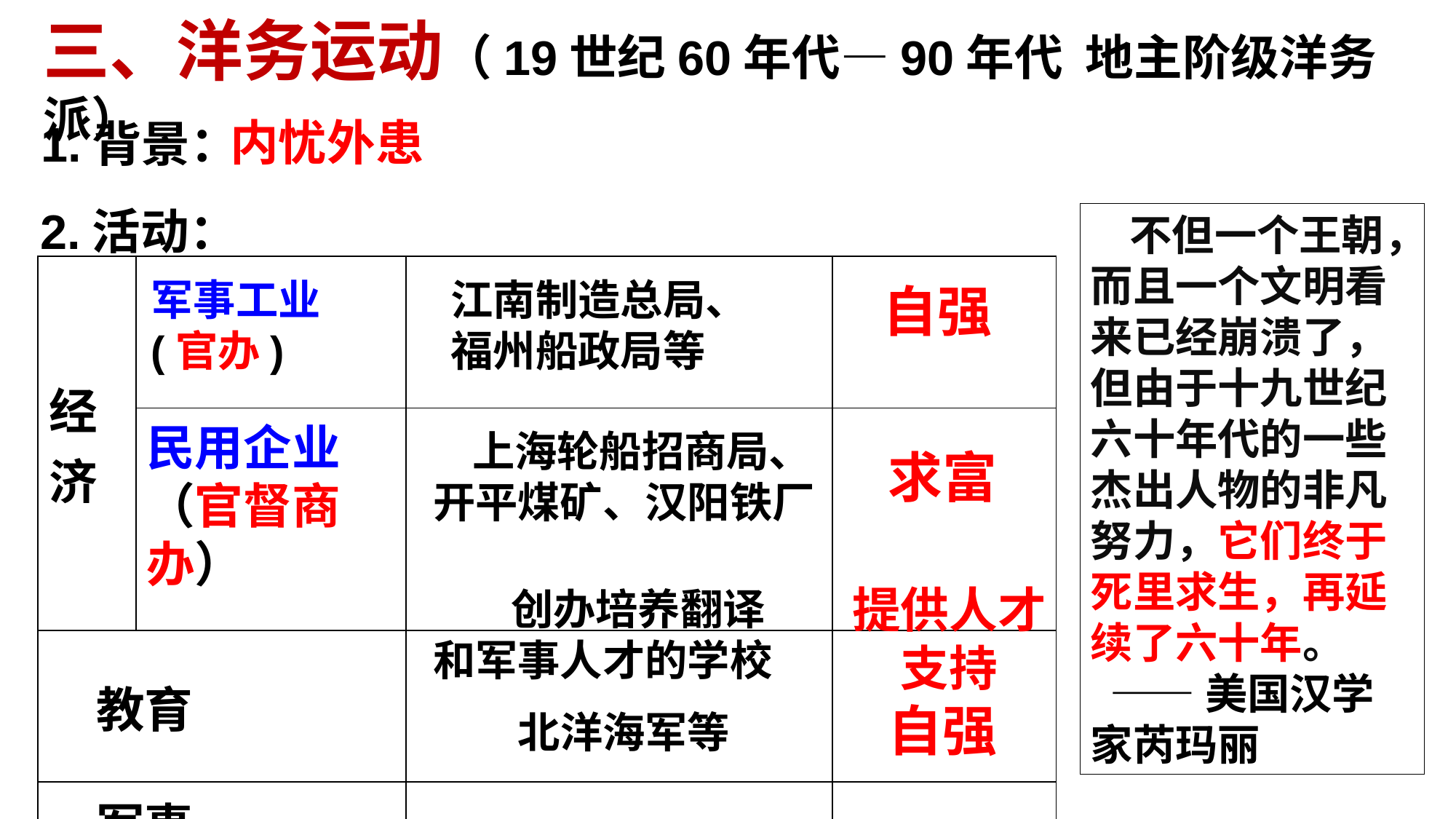

三、洋务运动（19世纪60年代—90年代  地主阶级洋务派）
内忧外患
1.背景：
2.活动：
   不但一个王朝，而且一个文明看来已经崩溃了，但由于十九世纪六十年代的一些杰出人物的非凡努力，它们终于死里求生，再延续了六十年。
  ——美国汉学家芮玛丽
| 经济 | 军事工业(官办) | 江南制造总局、福州船政局等 | 自强 |
| --- | --- | --- | --- |
|  | 民用企业（官督商办） | 上海轮船招商局、开平煤矿、汉阳铁厂等 | 求富 |
| 教育 |  | 创办培养翻译和军学校 | 提供人才支持 |
| 军事 |  | 北洋海军等 | 自强 |
军事工业(官办)
江南制造总局、福州船政局等
自强
民用企业（官督商办）
   上海轮船招商局、开平煤矿、汉阳铁厂
求富
提供人才支持
       创办培养翻译和军事人才的学校
自强
北洋海军等